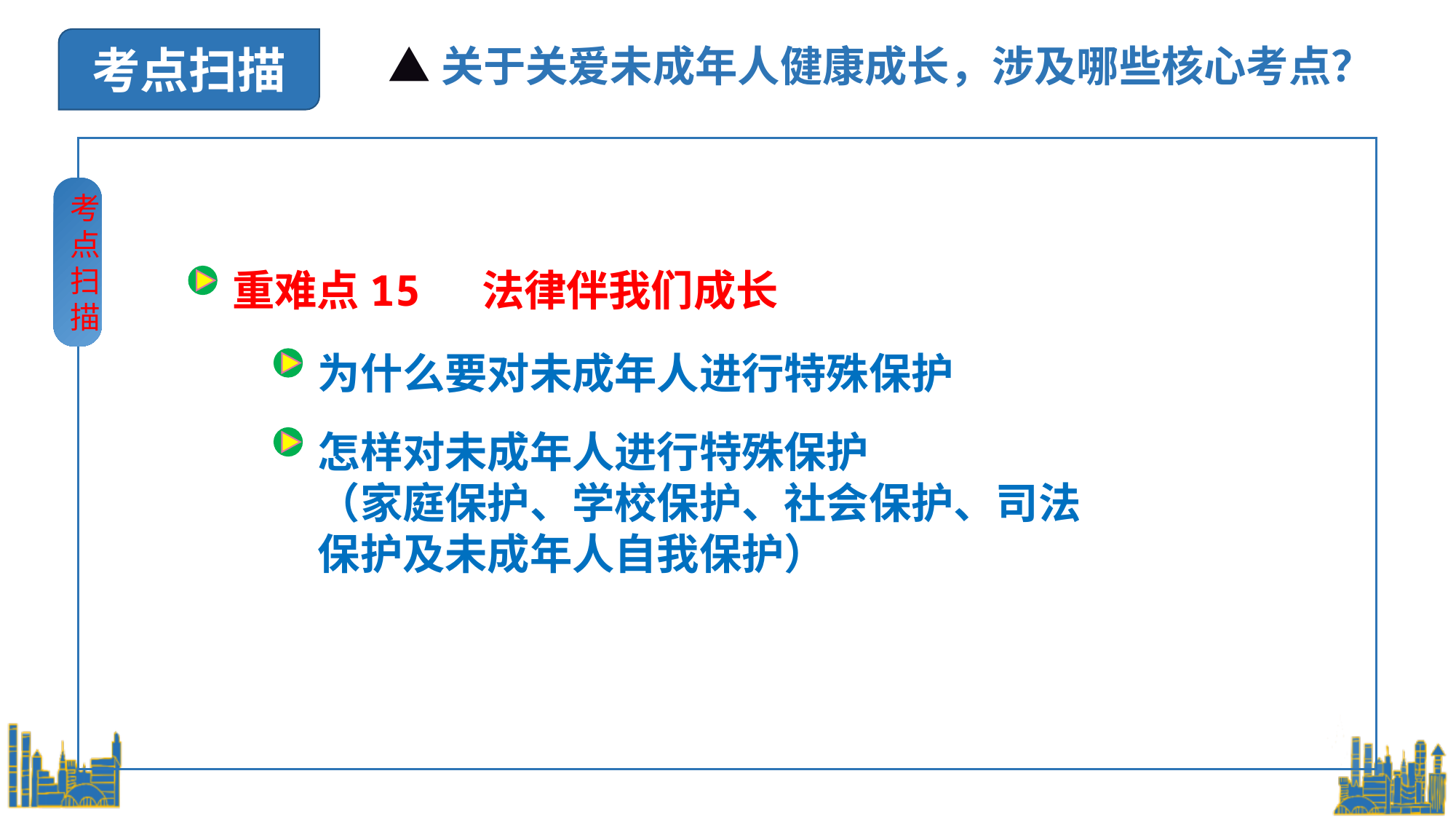

考点扫描
▲关于关爱未成年人健康成长，涉及哪些核心考点？

考点扫描
重难点15  法律伴我们成长

为什么要对未成年人进行特殊保护

怎样对未成年人进行特殊保护
（家庭保护、学校保护、社会保护、司法保护及未成年人自我保护）